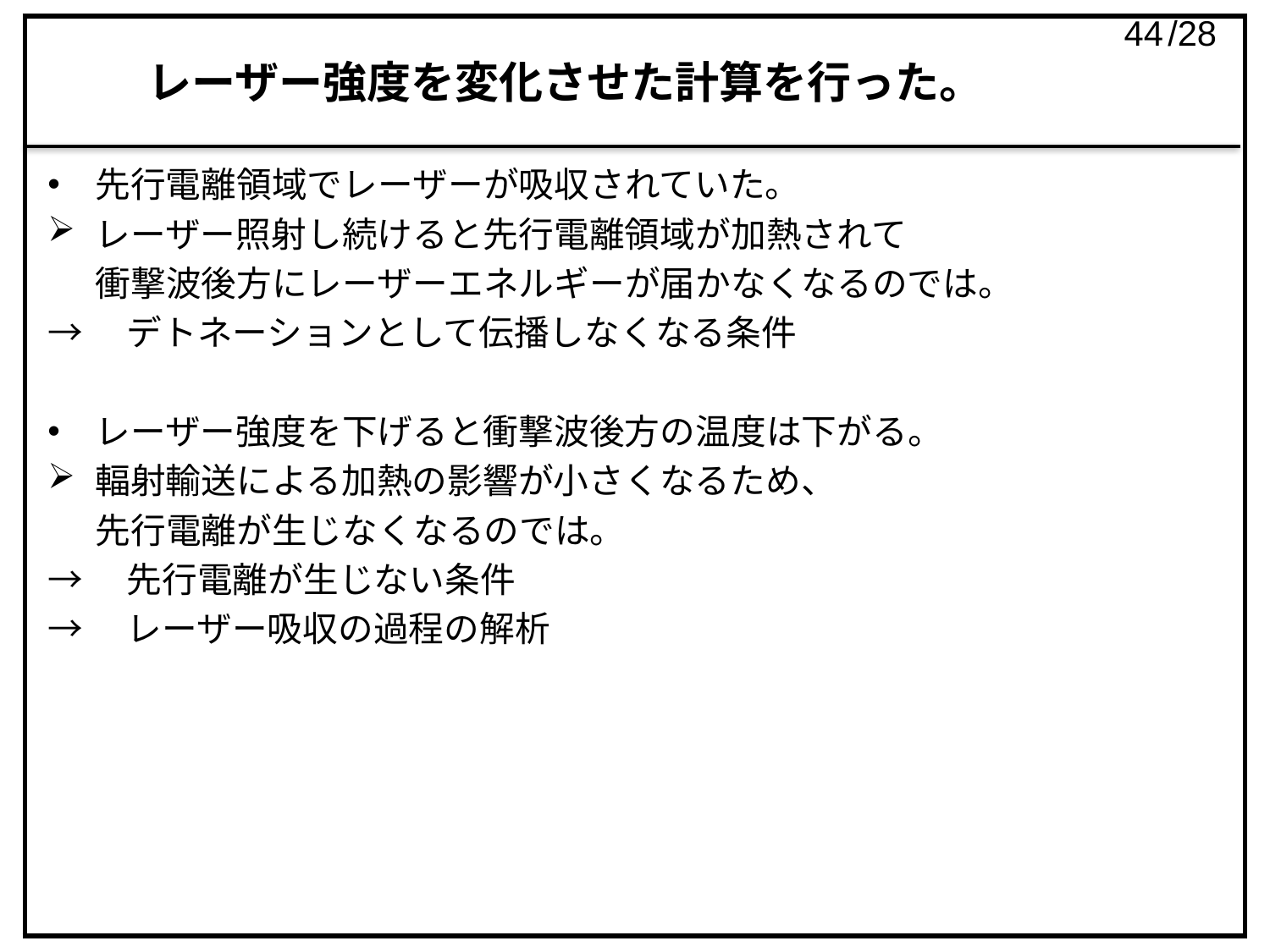

44
# レーザー強度を変化させた計算を行った。
先行電離領域でレーザーが吸収されていた。
レーザー照射し続けると先行電離領域が加熱されて
     衝撃波後方にレーザーエネルギーが届かなくなるのでは。
→　デトネーションとして伝播しなくなる条件

レーザー強度を下げると衝撃波後方の温度は下がる。
輻射輸送による加熱の影響が小さくなるため、
     先行電離が生じなくなるのでは。
→　先行電離が生じない条件
→　レーザー吸収の過程の解析